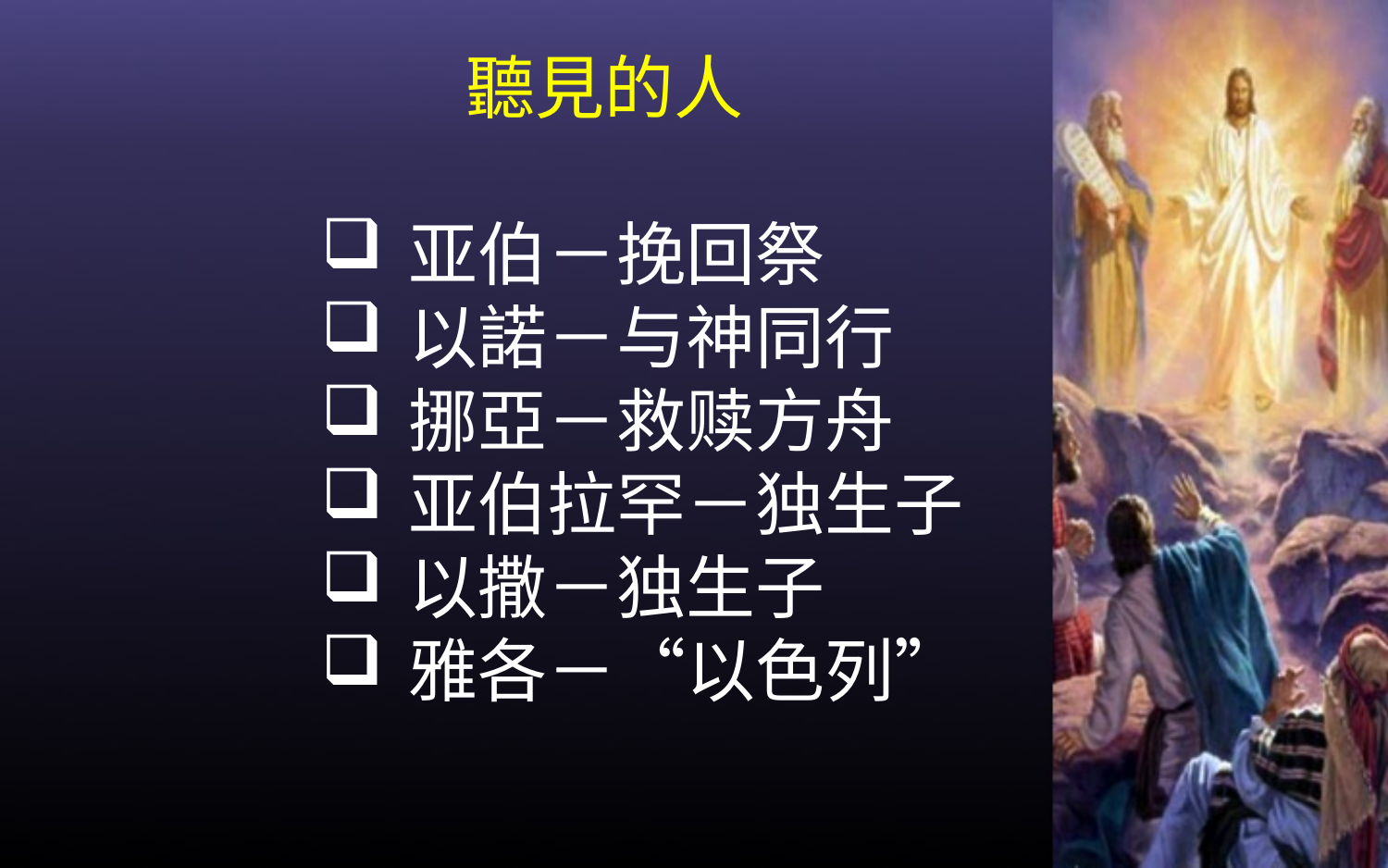

聽見的人

亚伯－挽回祭
以諾－与神同行
挪亞－救赎方舟
亚伯拉罕－独生子
以撒－独生子
雅各－“以色列”